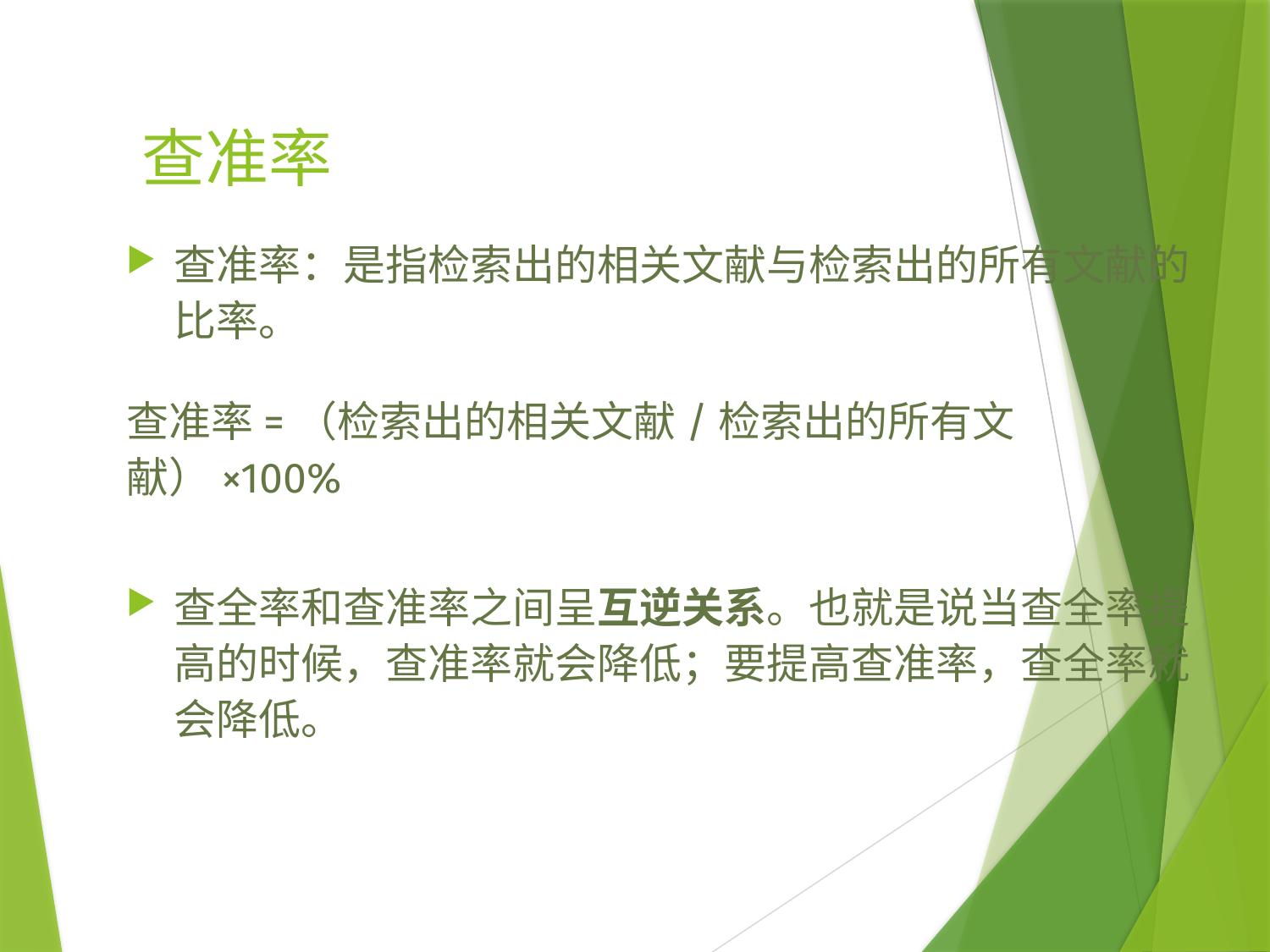

# 查准率
查准率：是指检索出的相关文献与检索出的所有文献的比率。

查准率=（检索出的相关文献/检索出的所有文献）×100%

查全率和查准率之间呈互逆关系。也就是说当查全率提高的时候，查准率就会降低；要提高查准率，查全率就会降低。